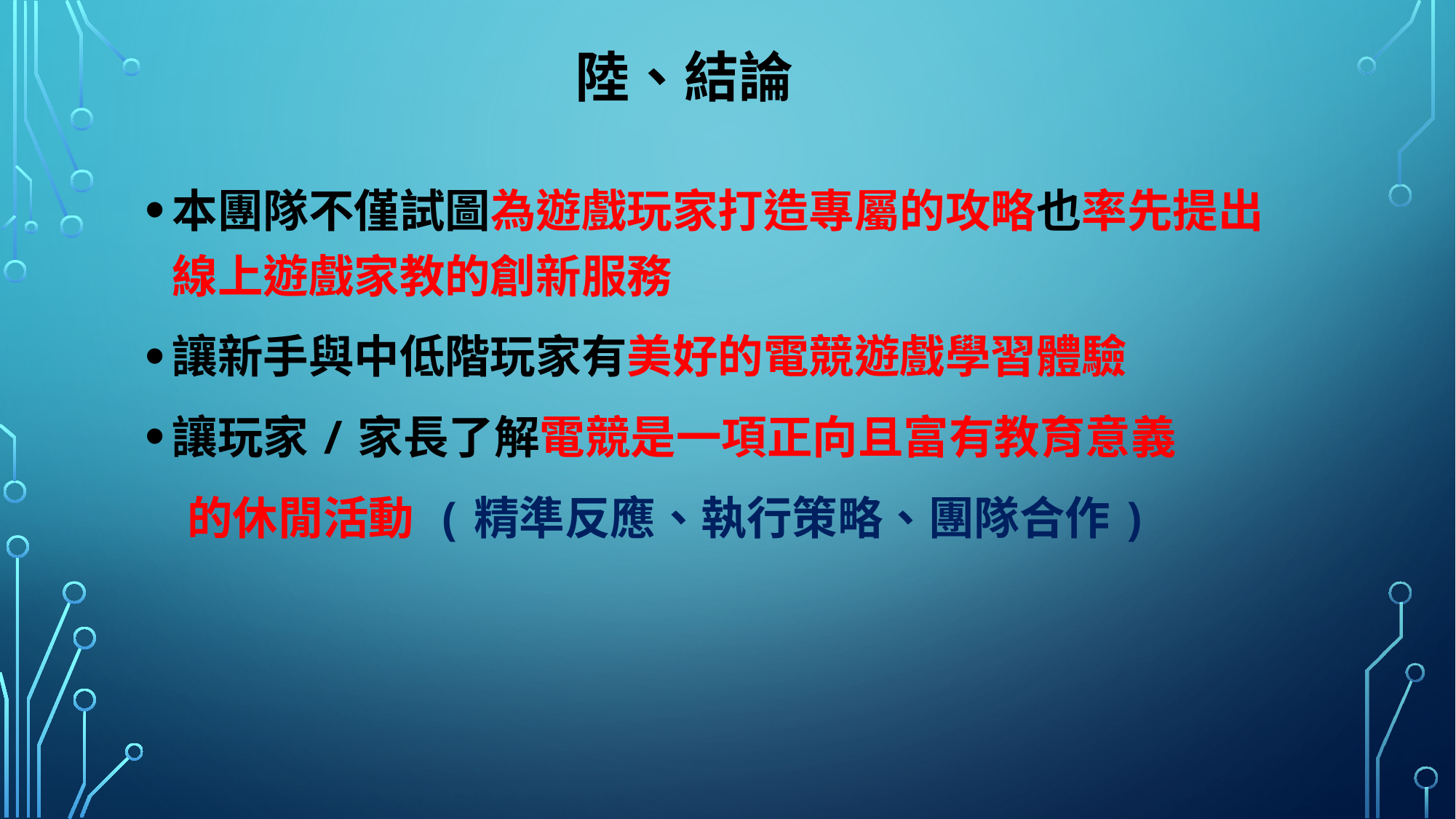

# 陸、結論
本團隊不僅試圖為遊戲玩家打造專屬的攻略也率先提出線上遊戲家教的創新服務
讓新手與中低階玩家有美好的電競遊戲學習體驗
讓玩家/家長了解電競是一項正向且富有教育意義
   的休閒活動 (精準反應、執行策略、團隊合作)